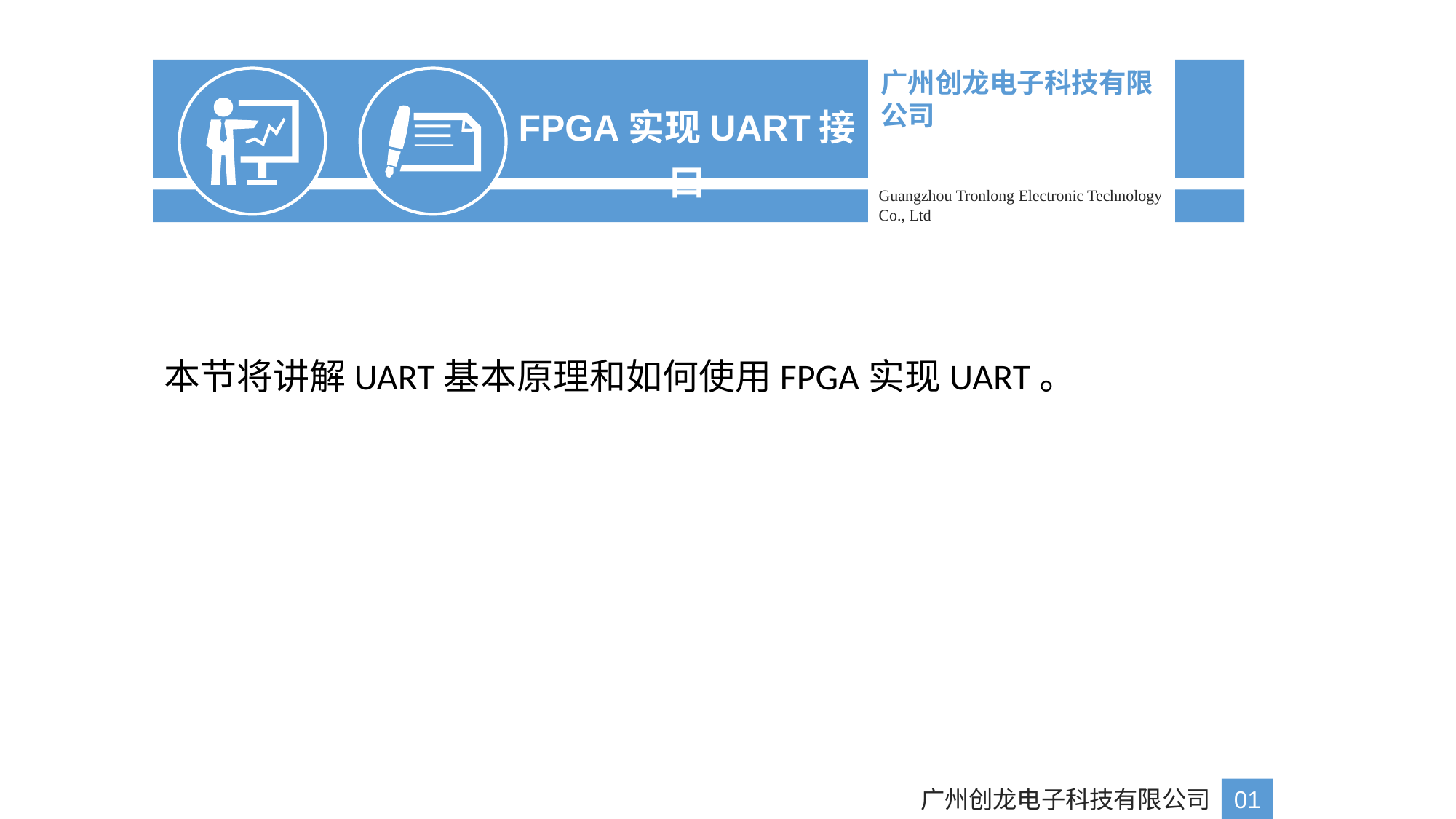

FPGA实现UART接口

广州创龙电子科技有限公司

Guangzhou Tronlong Electronic Technology Co., Ltd
本节将讲解UART基本原理和如何使用FPGA实现UART。
广州创龙电子科技有限公司
01